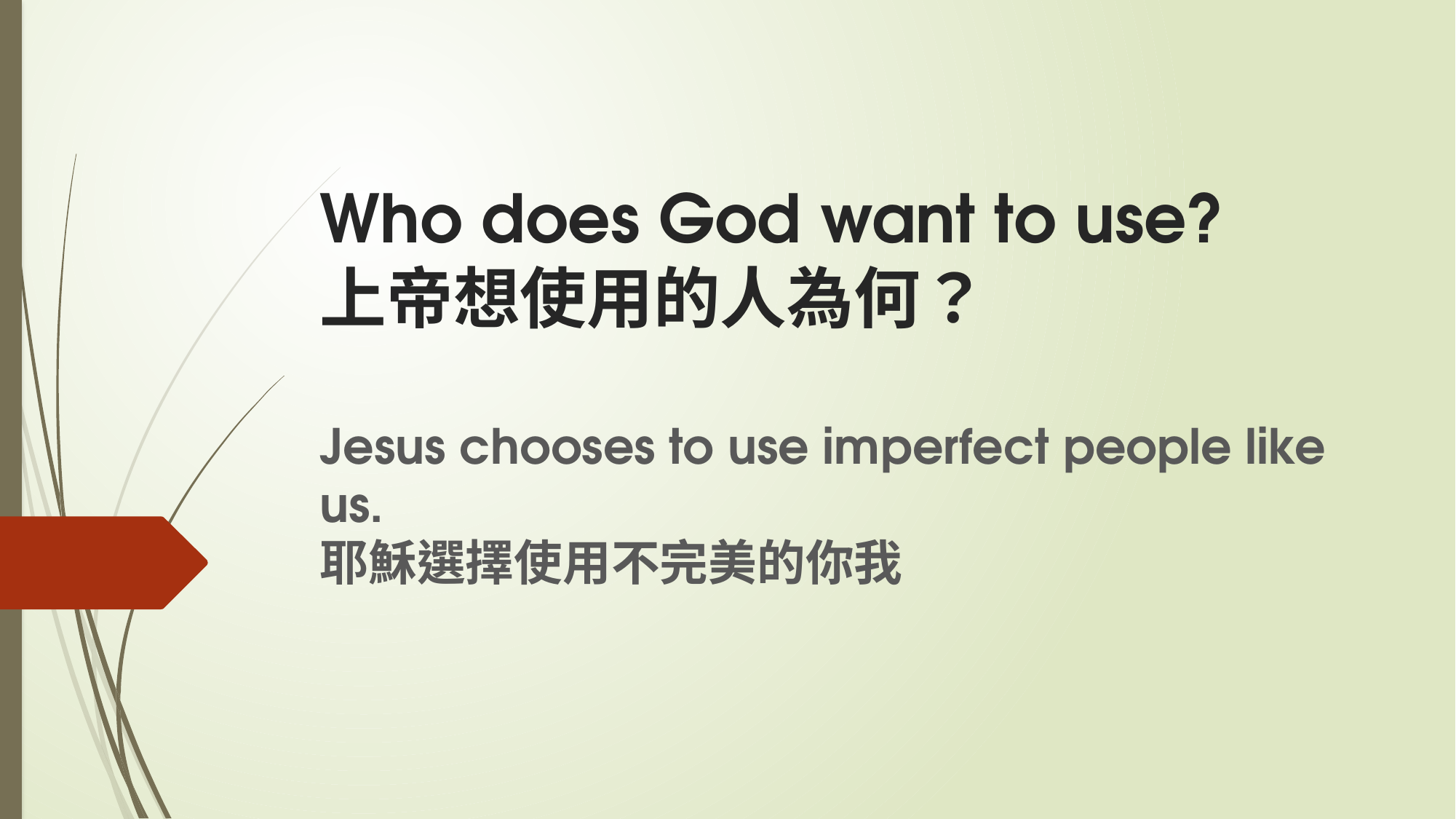

Who does God want to use?
上帝想使用的人為何？
Jesus chooses to use imperfect people like us.
耶穌選擇使用不完美的你我